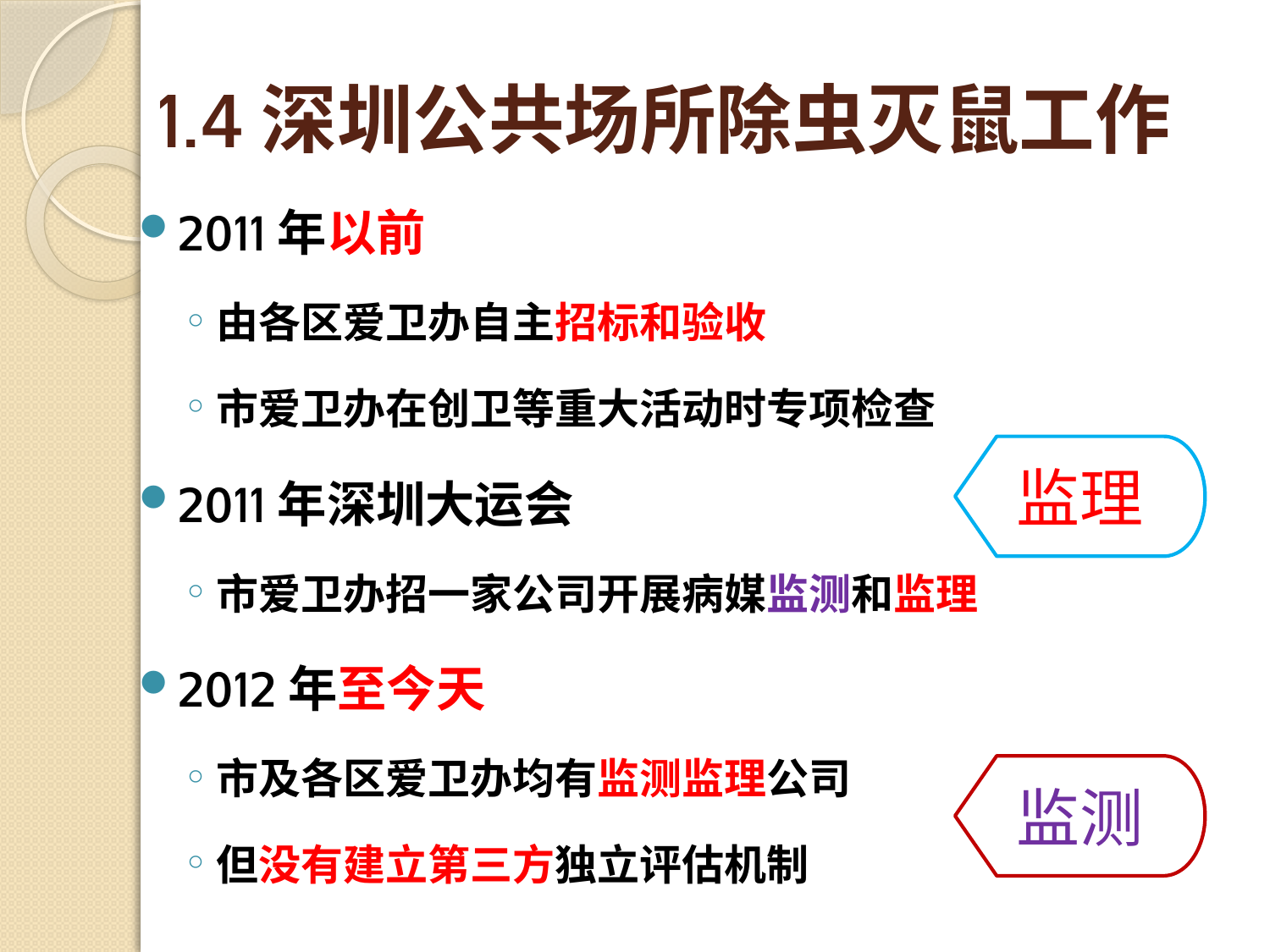

# 1.4深圳公共场所除虫灭鼠工作
2011年以前
由各区爱卫办自主招标和验收
市爱卫办在创卫等重大活动时专项检查
2011年深圳大运会
市爱卫办招一家公司开展病媒监测和监理
2012年至今天
市及各区爱卫办均有监测监理公司
但没有建立第三方独立评估机制
监理
监测